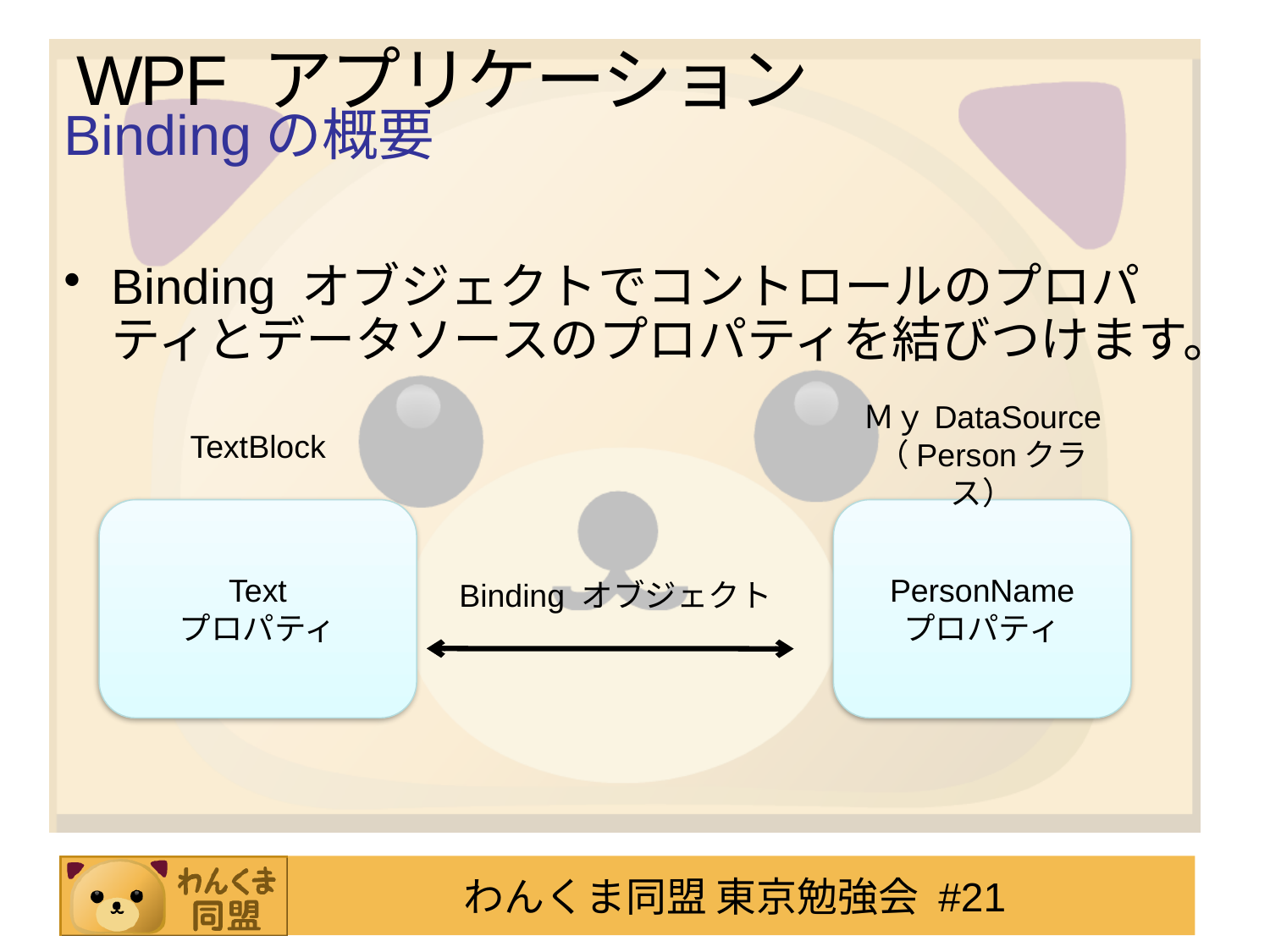

# WPF アプリケーション
Bindingの概要
Binding オブジェクトでコントロールのプロパティとデータソースのプロパティを結びつけます。
ＭｙDataSource
（Personクラス）
TextBlock
Text
プロパティ
PersonName
プロパティ
Binding オブジェクト